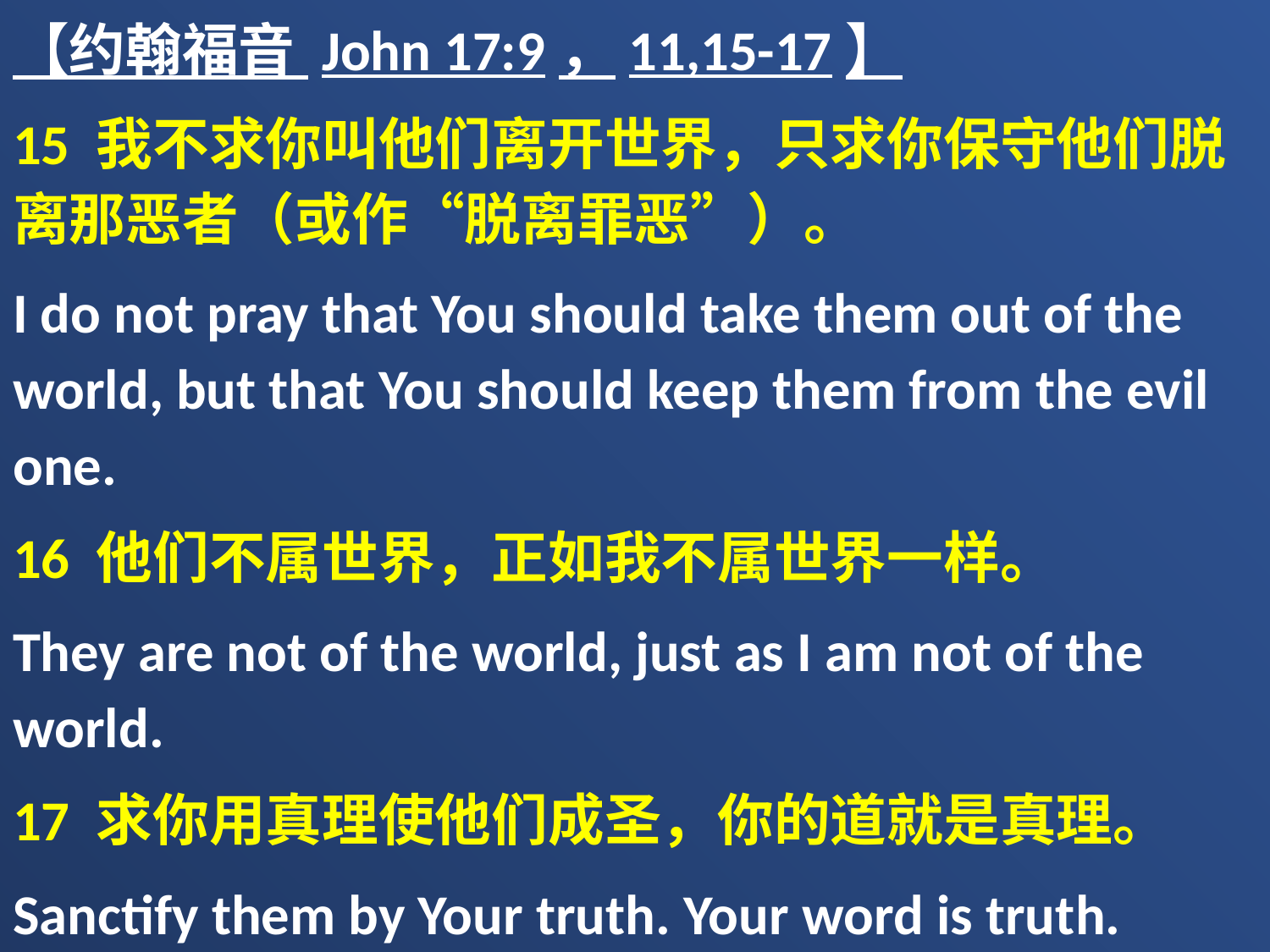

【约翰福音 John 17:9，11,15-17】
15 我不求你叫他们离开世界，只求你保守他们脱离那恶者（或作“脱离罪恶”）。
I do not pray that You should take them out of the world, but that You should keep them from the evil one.
16 他们不属世界，正如我不属世界一样。
They are not of the world, just as I am not of the world.
17 求你用真理使他们成圣，你的道就是真理。
Sanctify them by Your truth. Your word is truth.